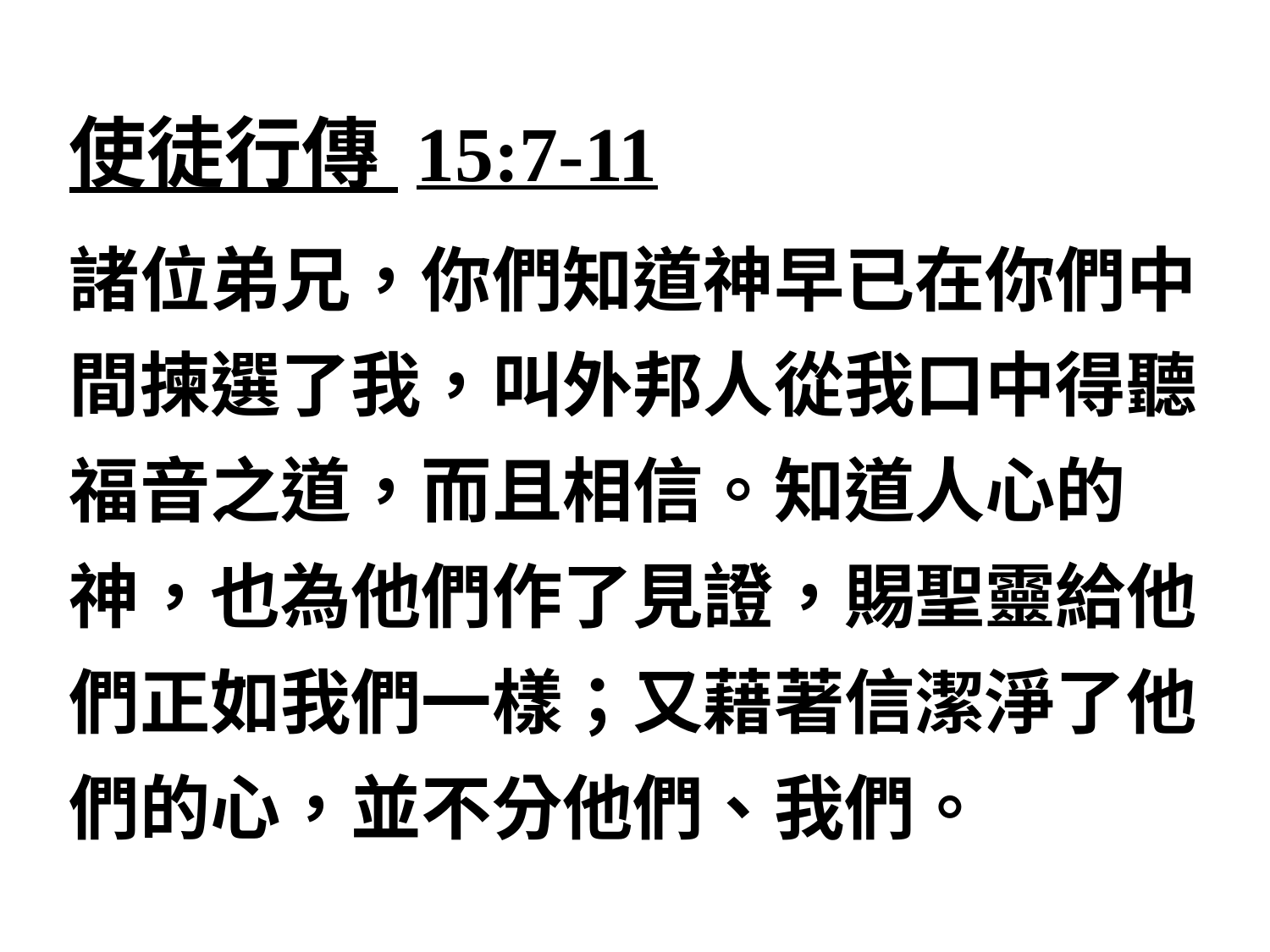

使徒行傳 15:7-11

諸位弟兄，你們知道神早已在你們中間揀選了我，叫外邦人從我口中得聽福音之道，而且相信。知道人心的神，也為他們作了見證，賜聖靈給他們正如我們一樣；又藉著信潔淨了他們的心，並不分他們、我們。